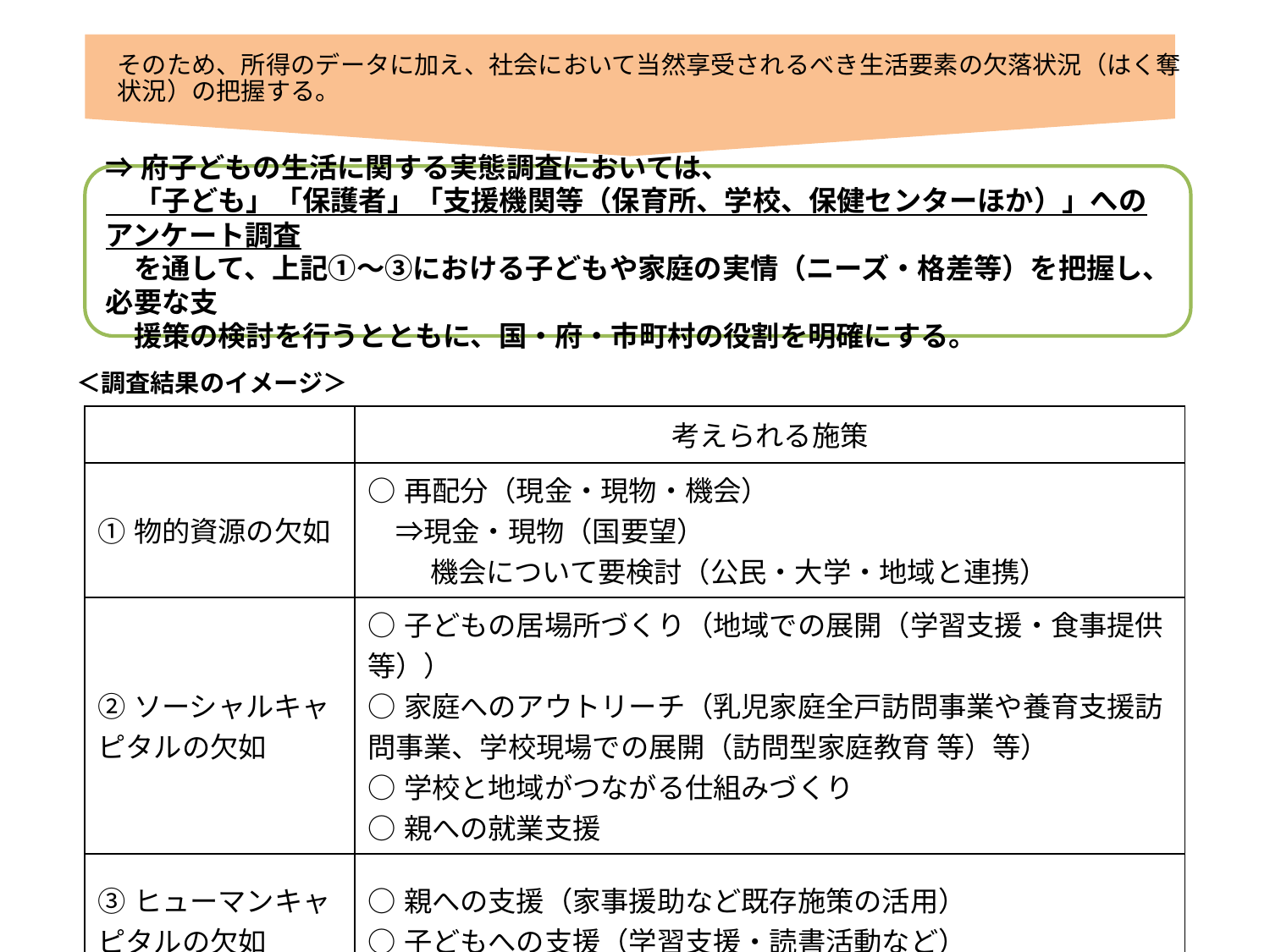

そのため、所得のデータに加え、社会において当然享受されるべき生活要素の欠落状況（はく奪状況）の把握する。
⇒府子どもの生活に関する実態調査においては、
　「子ども」「保護者」「支援機関等（保育所、学校、保健センターほか）」へのアンケート調査
　を通して、上記①～③における子どもや家庭の実情（ニーズ・格差等）を把握し、必要な支
　援策の検討を行うとともに、国・府・市町村の役割を明確にする。
# ＜調査結果のイメージ＞
|  | 考えられる施策 |
| --- | --- |
| ①物的資源の欠如 | ○再配分（現金・現物・機会） 　⇒現金・現物（国要望） 　　 機会について要検討（公民・大学・地域と連携） |
| ②ソーシャルキャピタルの欠如 | ○子どもの居場所づくり（地域での展開（学習支援・食事提供等）） ○家庭へのアウトリーチ（乳児家庭全戸訪問事業や養育支援訪問事業、学校現場での展開（訪問型家庭教育 等）等） ○学校と地域がつながる仕組みづくり ○親への就業支援 |
| ③ヒューマンキャピタルの欠如 | ○親への支援（家事援助など既存施策の活用） ○子どもへの支援（学習支援・読書活動など） |